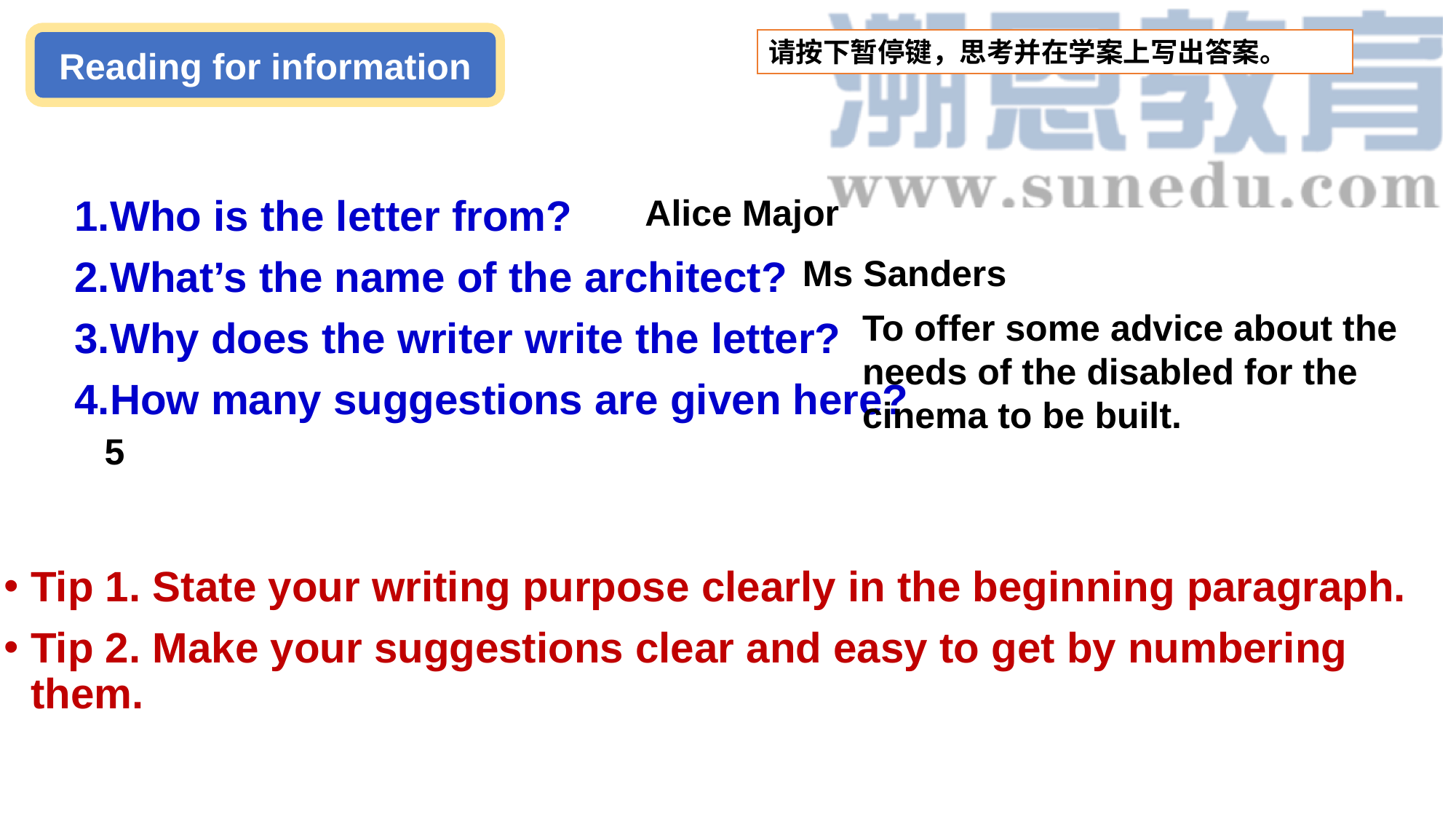

Reading for information
请按下暂停键，思考并在学案上写出答案。
Alice Major
Who is the letter from?
What’s the name of the architect?
Why does the writer write the letter?
How many suggestions are given here?
Ms Sanders
To offer some advice about the needs of the disabled for the cinema to be built.
5
Tip 1. State your writing purpose clearly in the beginning paragraph.
Tip 2. Make your suggestions clear and easy to get by numbering them.